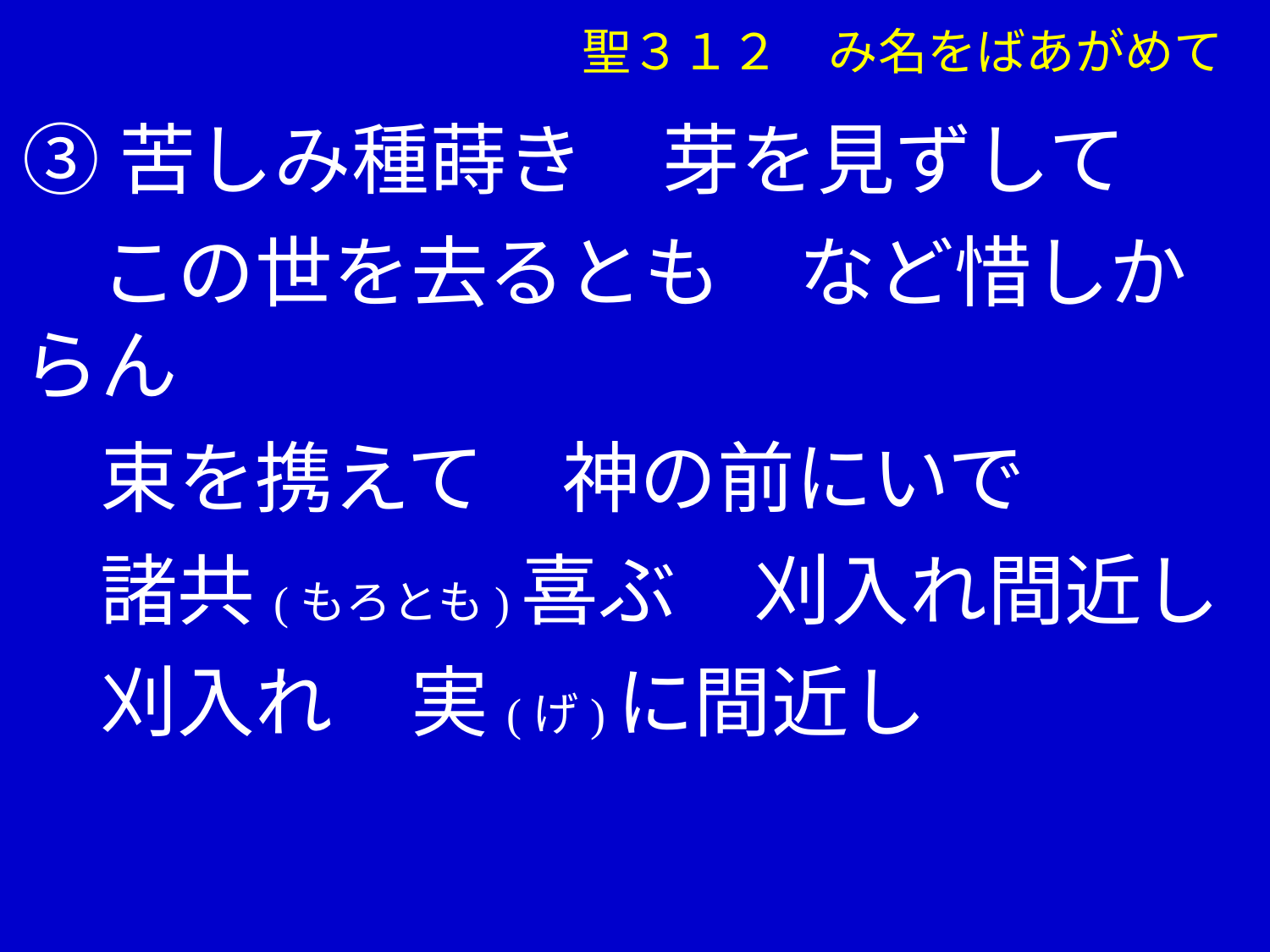

聖３１２　み名をばあがめて
③苦しみ種蒔き　芽を見ずして
　この世を去るとも　など惜しからん
　束を携えて　神の前にいで
　諸共(もろとも)喜ぶ　刈入れ間近し
　刈入れ　実(げ)に間近し